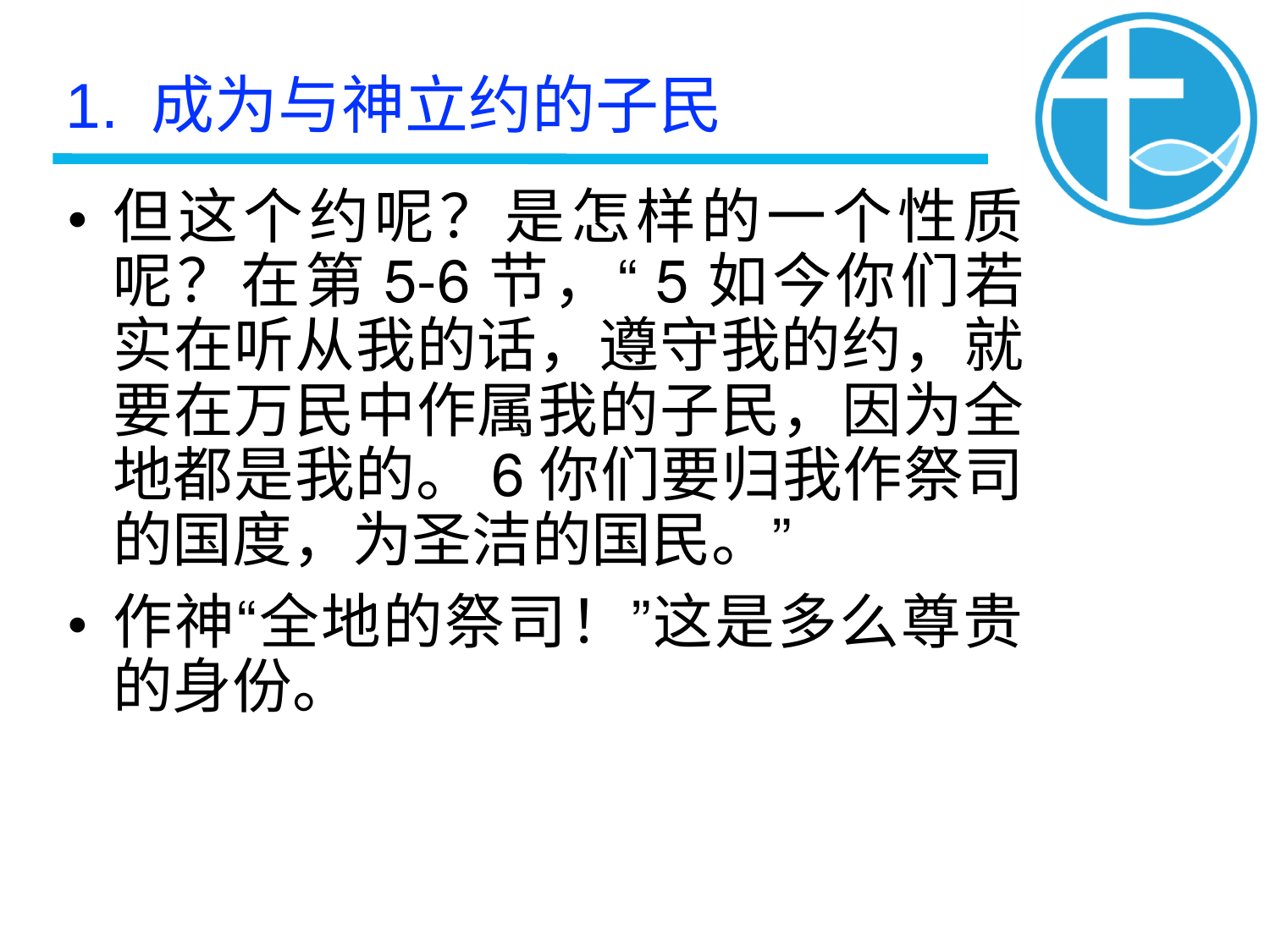

1. 成为与神立约的子民
但这个约呢？是怎样的一个性质呢？在第5-6节，“5如今你们若实在听从我的话，遵守我的约，就要在万民中作属我的子民，因为全地都是我的。6你们要归我作祭司的国度，为圣洁的国民。”
作神“全地的祭司！”这是多么尊贵的身份。